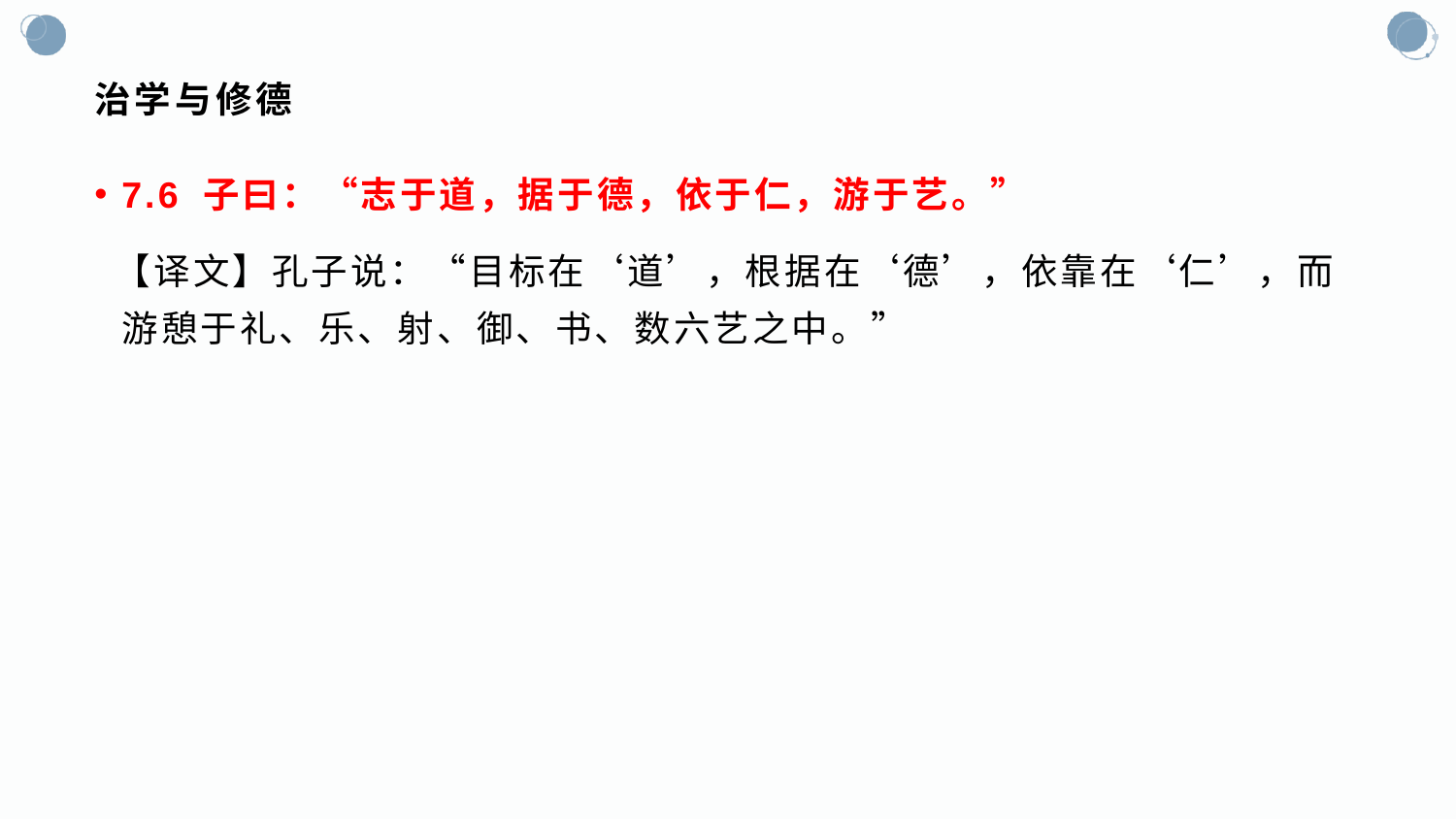

# 治学与修德
7.6 子曰：“志于道，据于德，依于仁，游于艺。”
 【译文】孔子说：“目标在‘道’，根据在‘德’，依靠在‘仁’，而游憩于礼、乐、射、御、书、数六艺之中。”